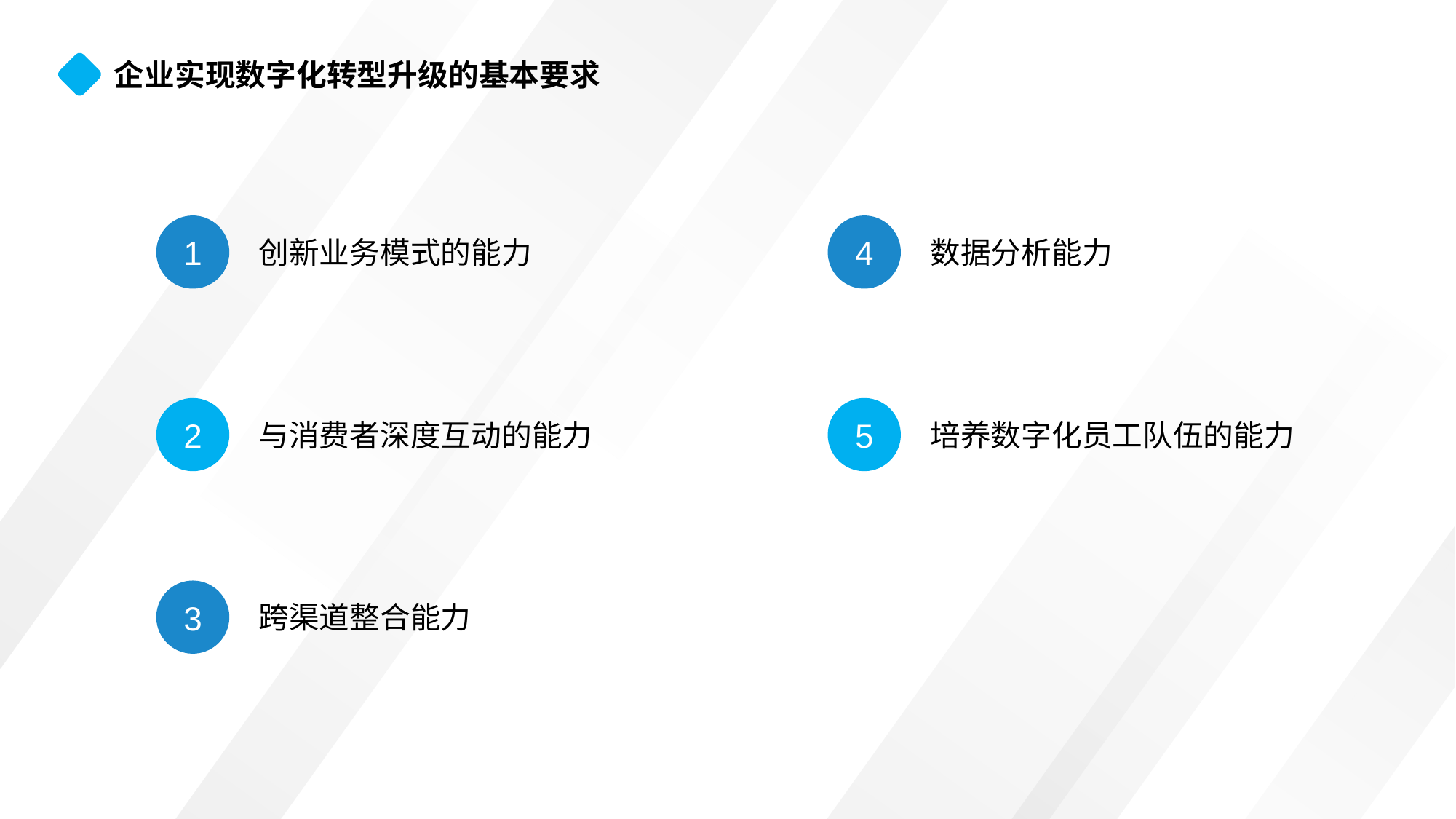

企业实现数字化转型升级的基本要求

1
创新业务模式的能力
4
数据分析能力
2
与消费者深度互动的能力
5
培养数字化员工队伍的能力
3
跨渠道整合能力